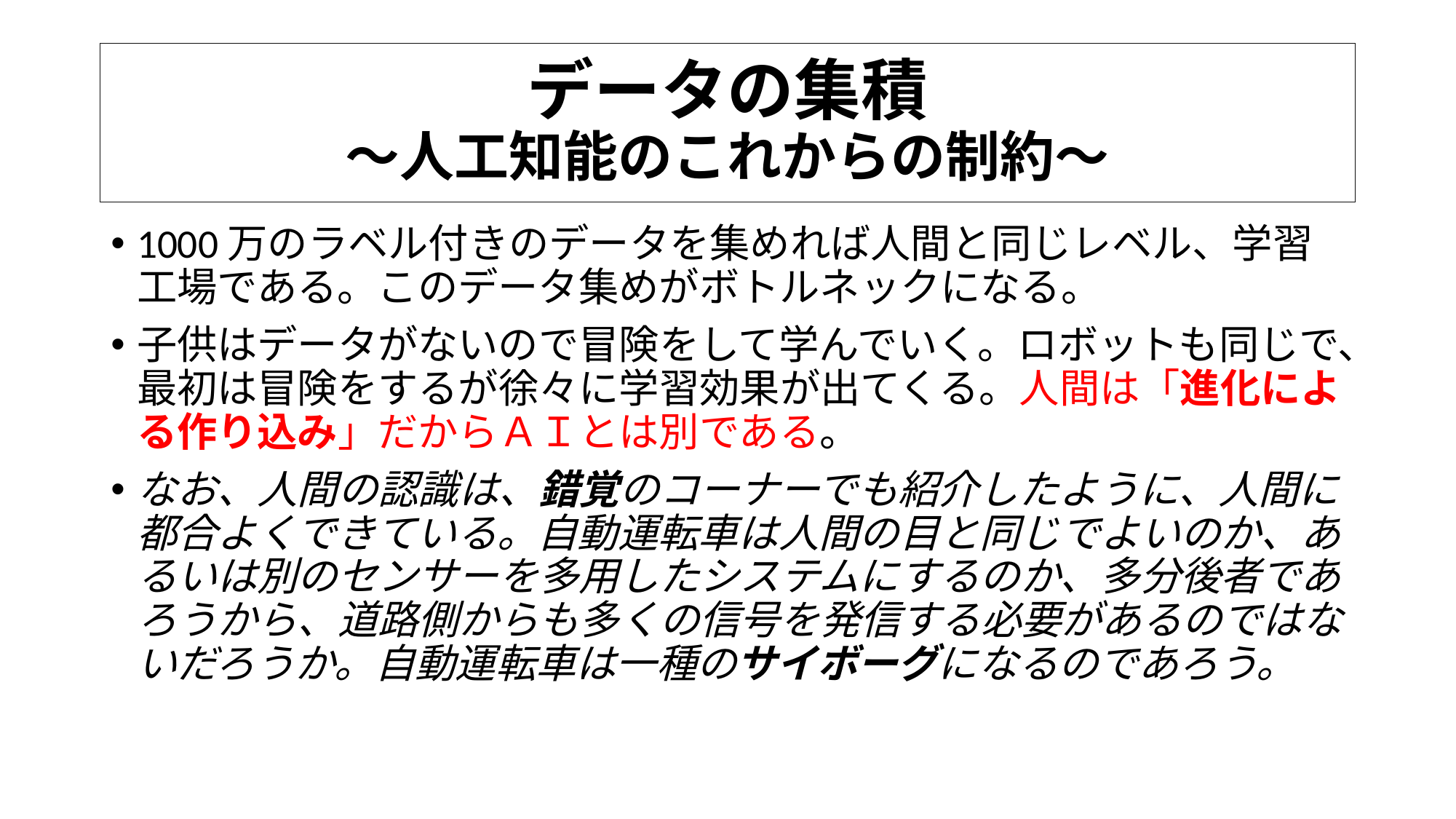

# データの集積 ～人工知能のこれからの制約～
1000万のラベル付きのデータを集めれば人間と同じレベル、学習工場である。このデータ集めがボトルネックになる。
子供はデータがないので冒険をして学んでいく。ロボットも同じで、最初は冒険をするが徐々に学習効果が出てくる。人間は「進化による作り込み」だからＡＩとは別である。
なお、人間の認識は、錯覚のコーナーでも紹介したように、人間に都合よくできている。自動運転車は人間の目と同じでよいのか、あるいは別のセンサーを多用したシステムにするのか、多分後者であろうから、道路側からも多くの信号を発信する必要があるのではないだろうか。自動運転車は一種のサイボーグになるのであろう。